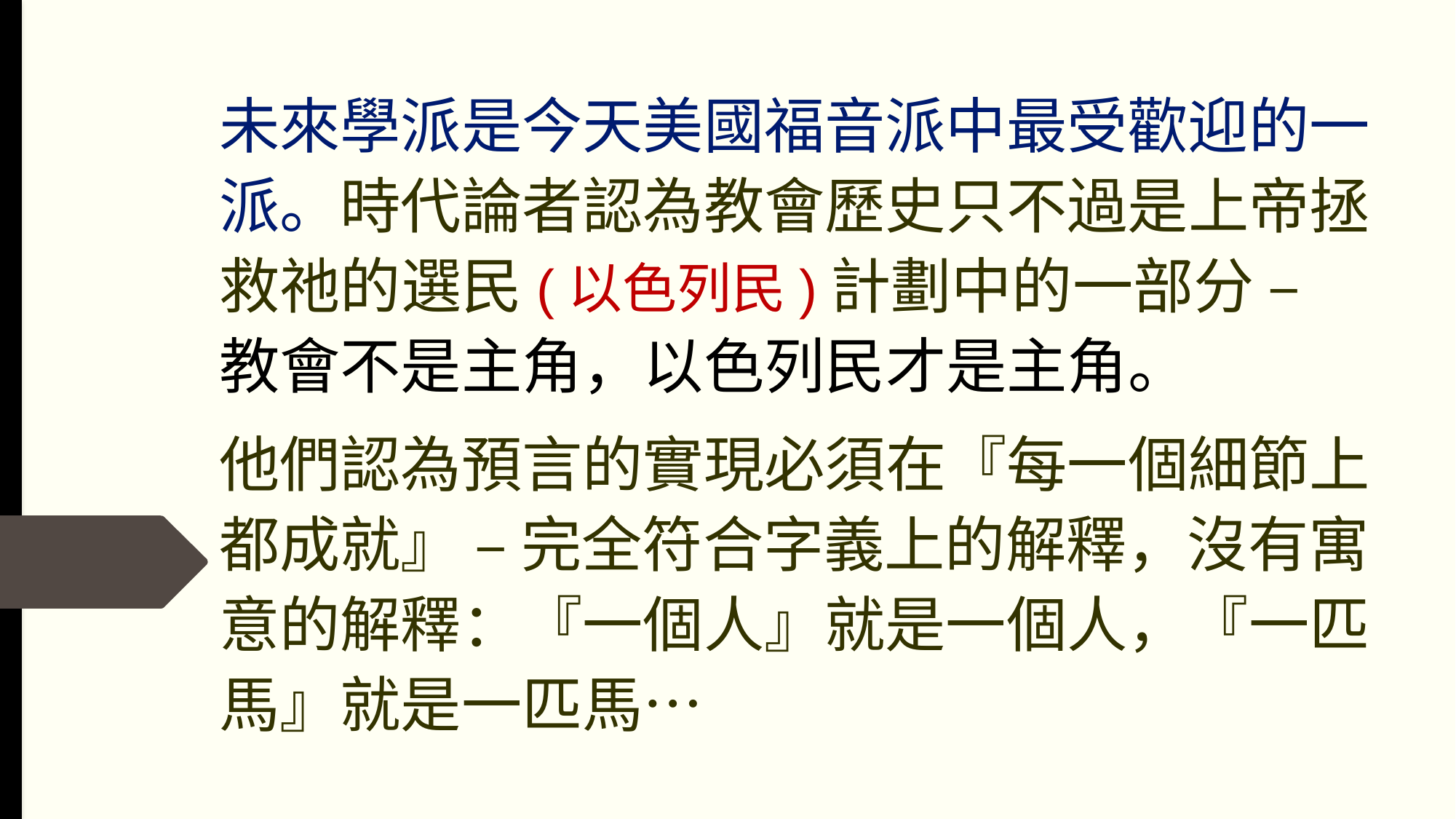

未來學派是今天美國福音派中最受歡迎的一派。時代論者認為教會歷史只不過是上帝拯救祂的選民(以色列民)計劃中的一部分 – 教會不是主角，以色列民才是主角。
他們認為預言的實現必須在『每一個細節上都成就』 – 完全符合字義上的解釋，沒有寓意的解釋：『一個人』就是一個人，『一匹馬』就是一匹馬…